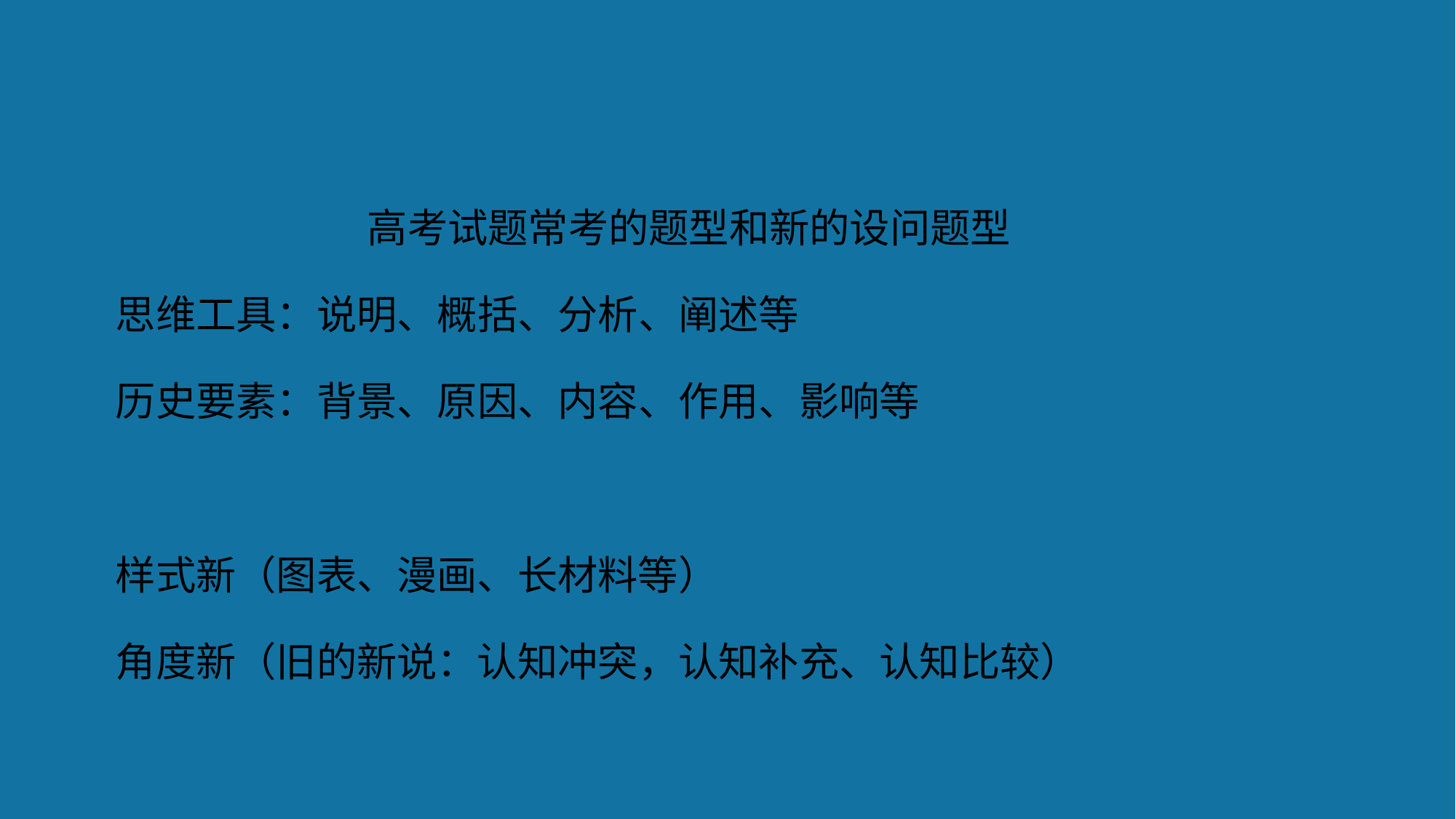

“真的”要通透 “仿真”有指向
1.“设问”选择：高考试题常考的题型和新的设问题型
    思维工具：说明、概括、分析、阐述等
    历史要素：背景、原因、内容、作用、影响等
2.“材料”选择：
    样式新（图表、漫画、长材料等）
    角度新（旧的新说：认知冲突，认知补充、认知比较）